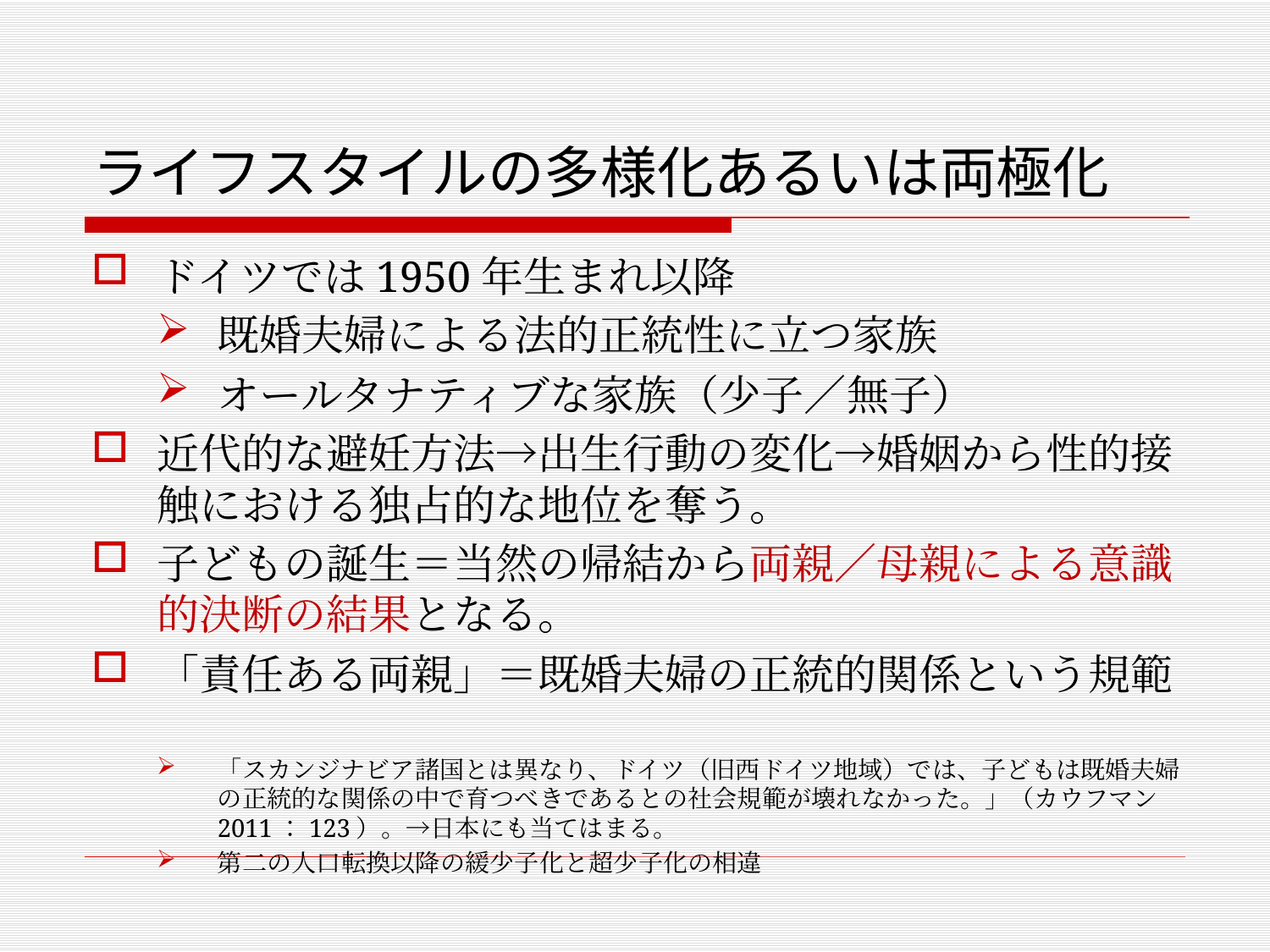

# ライフスタイルの多様化あるいは両極化
ドイツでは1950年生まれ以降
既婚夫婦による法的正統性に立つ家族
オールタナティブな家族（少子／無子）
近代的な避妊方法→出生行動の変化→婚姻から性的接触における独占的な地位を奪う。
子どもの誕生＝当然の帰結から両親／母親による意識的決断の結果となる。
「責任ある両親」＝既婚夫婦の正統的関係という規範
「スカンジナビア諸国とは異なり、ドイツ（旧西ドイツ地域）では、子どもは既婚夫婦の正統的な関係の中で育つべきであるとの社会規範が壊れなかった。」（カウフマン2011：123）。→日本にも当てはまる。
第二の人口転換以降の緩少子化と超少子化の相違